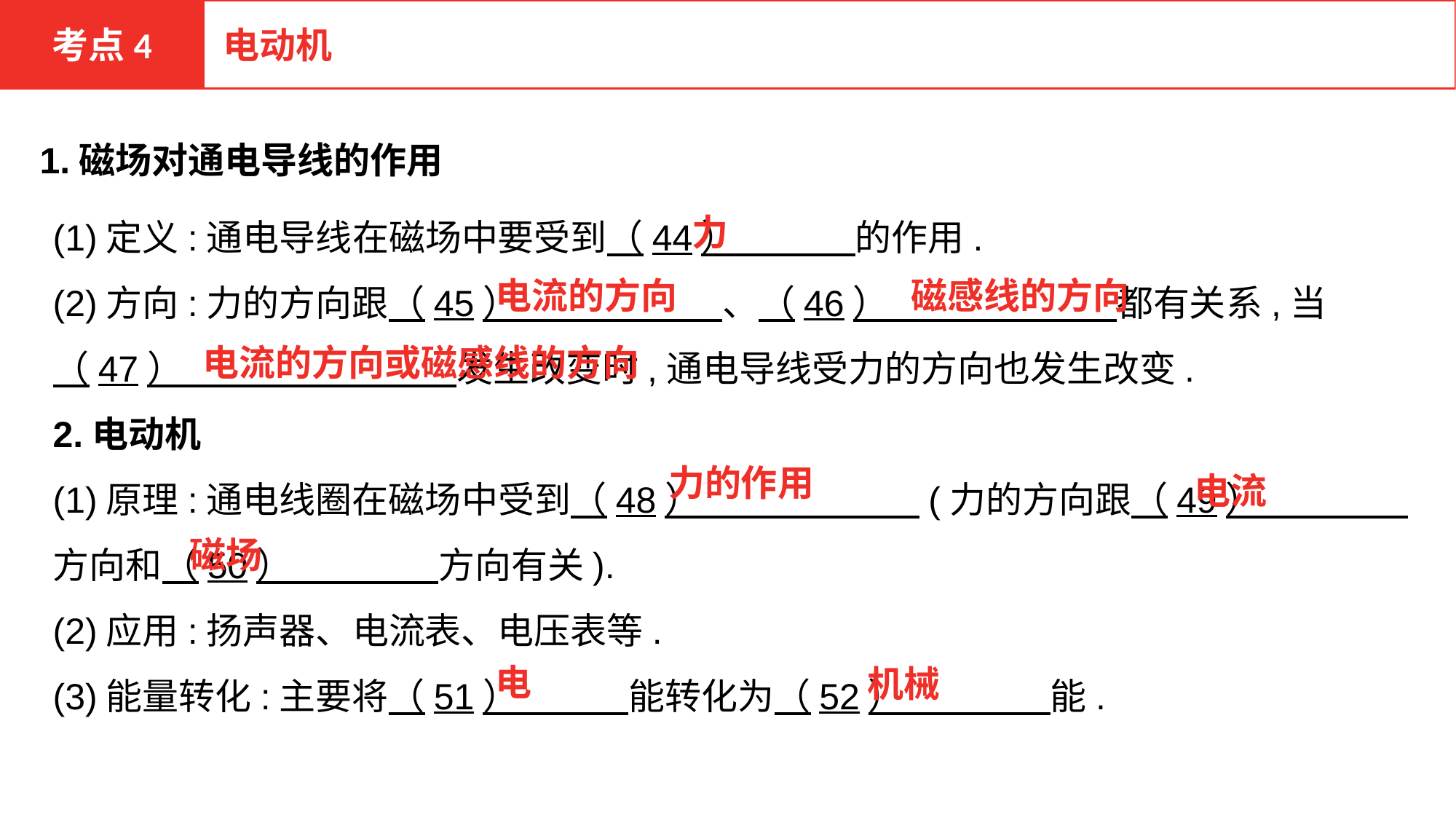

考点4
电动机
1.磁场对通电导线的作用
(1)定义:通电导线在磁场中要受到（44）　 　　的作用.
(2)方向:力的方向跟（45）　    　　   　、（46）　　　　          都有关系,当（47）　　                    　发生改变时,通电导线受力的方向也发生改变.
2.电动机
(1)原理:通电线圈在磁场中受到（48）　　　　　　(力的方向跟（49）　　　　方向和（50）　　　　方向有关).
(2)应用:扬声器、电流表、电压表等.
(3)能量转化:主要将（51）　　　能转化为（52）　　　　能.
力
电流的方向
磁感线的方向
电流的方向或磁感线的方向
力的作用
电流
磁场
电
机械